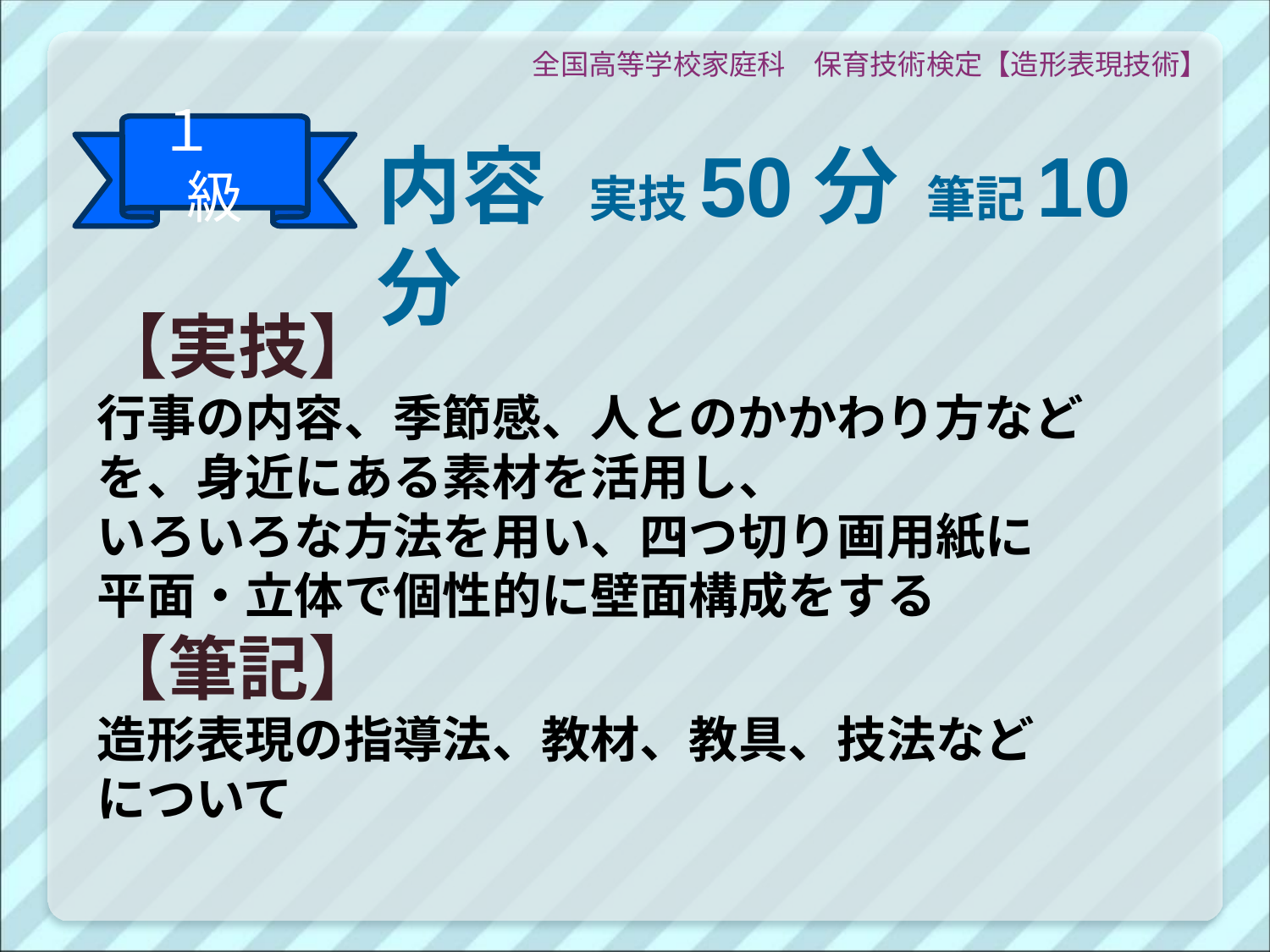

全国高等学校家庭科　保育技術検定【造形表現技術】
１　級
# 内容　実技50分　筆記10分

【実技】
行事の内容、季節感、人とのかかわり方などを、身近にある素材を活用し、
いろいろな方法を用い、四つ切り画用紙に
平面・立体で個性的に壁面構成をする
【筆記】
造形表現の指導法、教材、教具、技法など
について